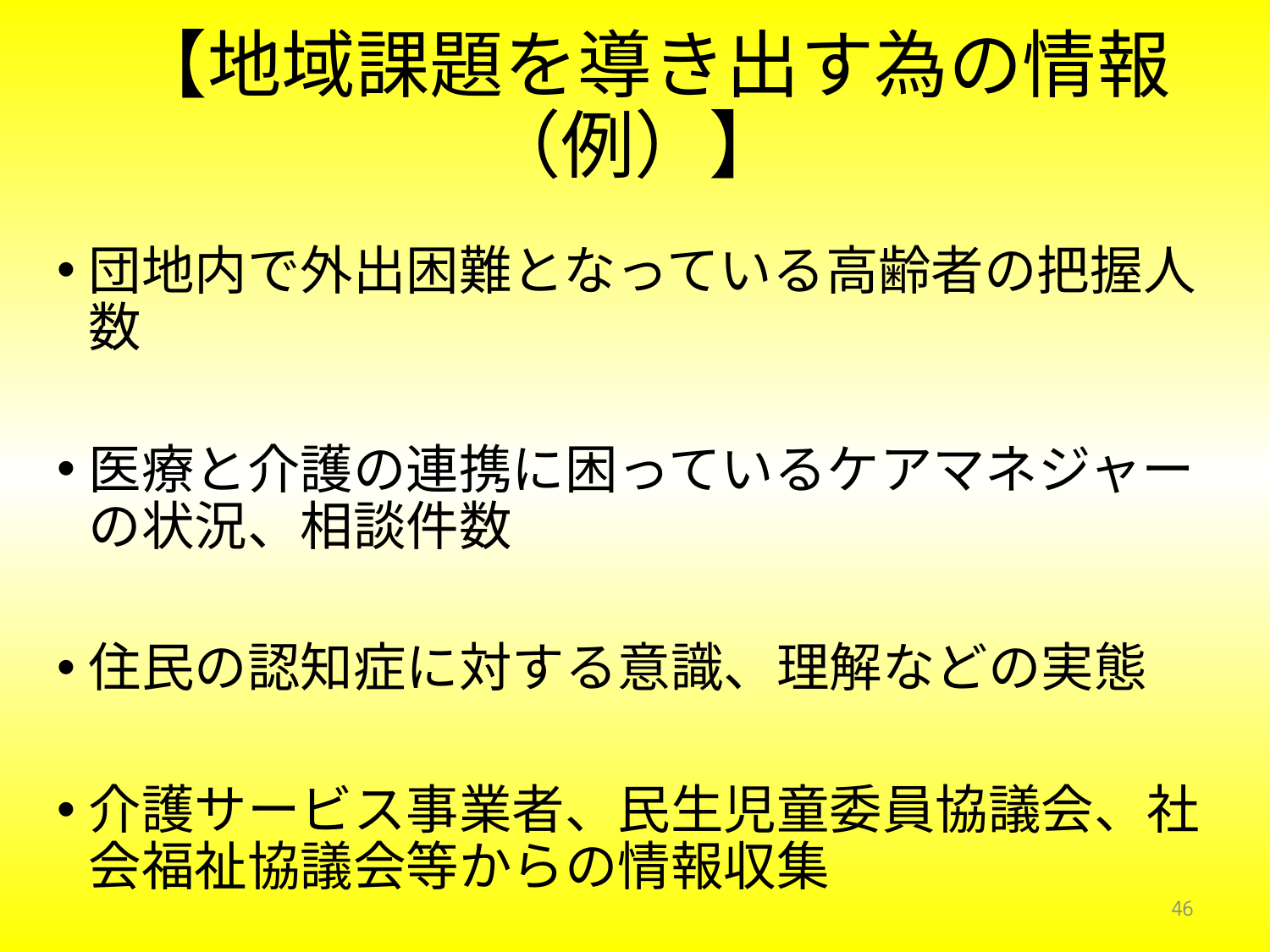

【地域課題を導き出す為の情報（例）】
団地内で外出困難となっている高齢者の把握人数
医療と介護の連携に困っているケアマネジャーの状況、相談件数
住民の認知症に対する意識、理解などの実態
介護サービス事業者、民生児童委員協議会、社会福祉協議会等からの情報収集
46